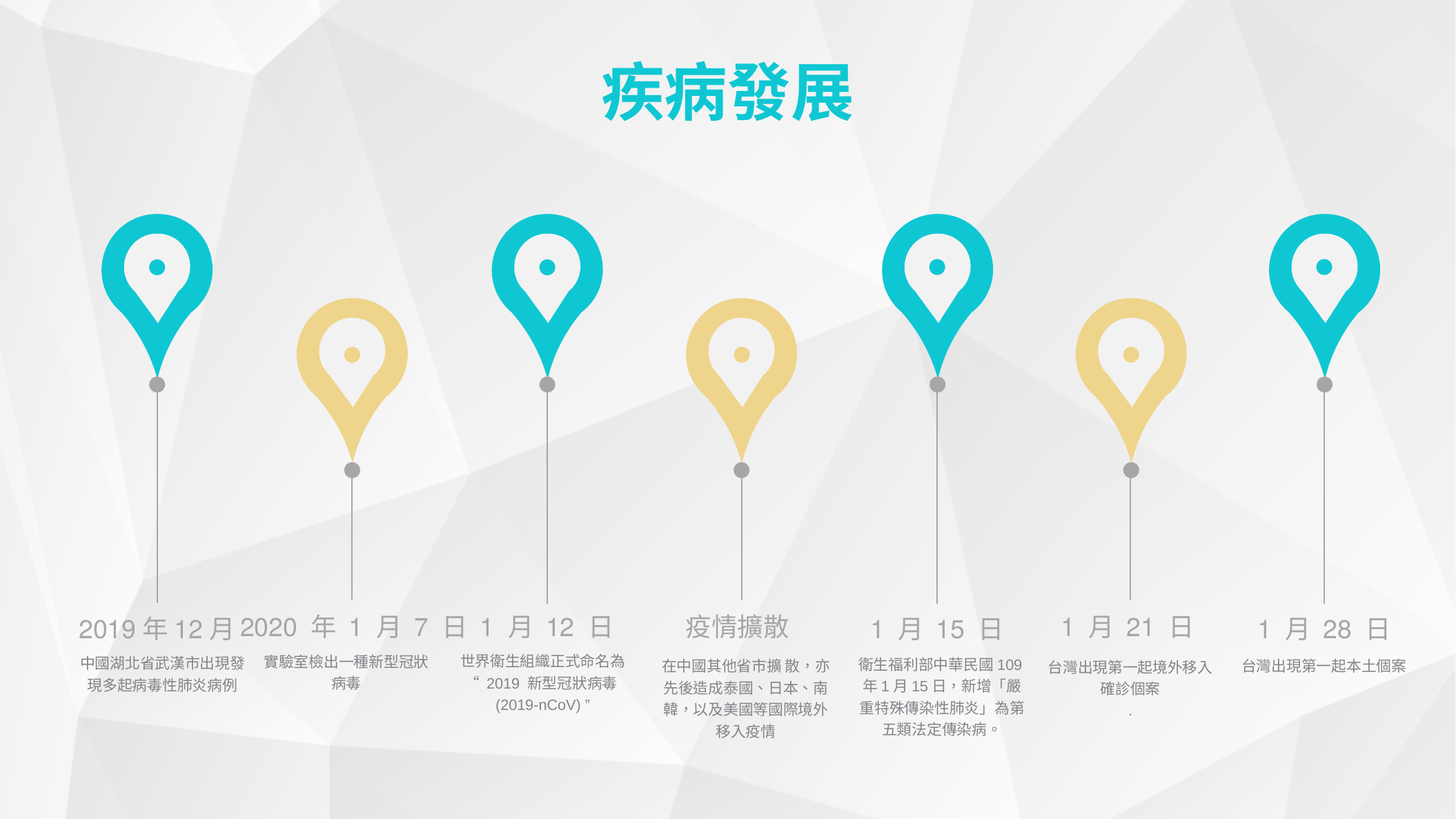

疾病發展

2019年12月
中國湖北省武漢市出現發現多起病毒性肺炎病例

1 月 28 日
台灣出現第一起本土個案

1 月 12 日
世界衛生組織正式命名為“ 2019 新型冠狀病毒(2019-nCoV) ”

1 月 15 日
衛生福利部中華民國109年1月15日，新增「嚴重特殊傳染性肺炎」為第五類法定傳染病。

2020 年 1 月 7 日
實驗室檢出一種新型冠狀病毒

疫情擴散
在中國其他省市擴 散，亦先後造成泰國、日本、南韓，以及美國等國際境外移入疫情

1 月 21 日
台灣出現第一起境外移入確診個案
.